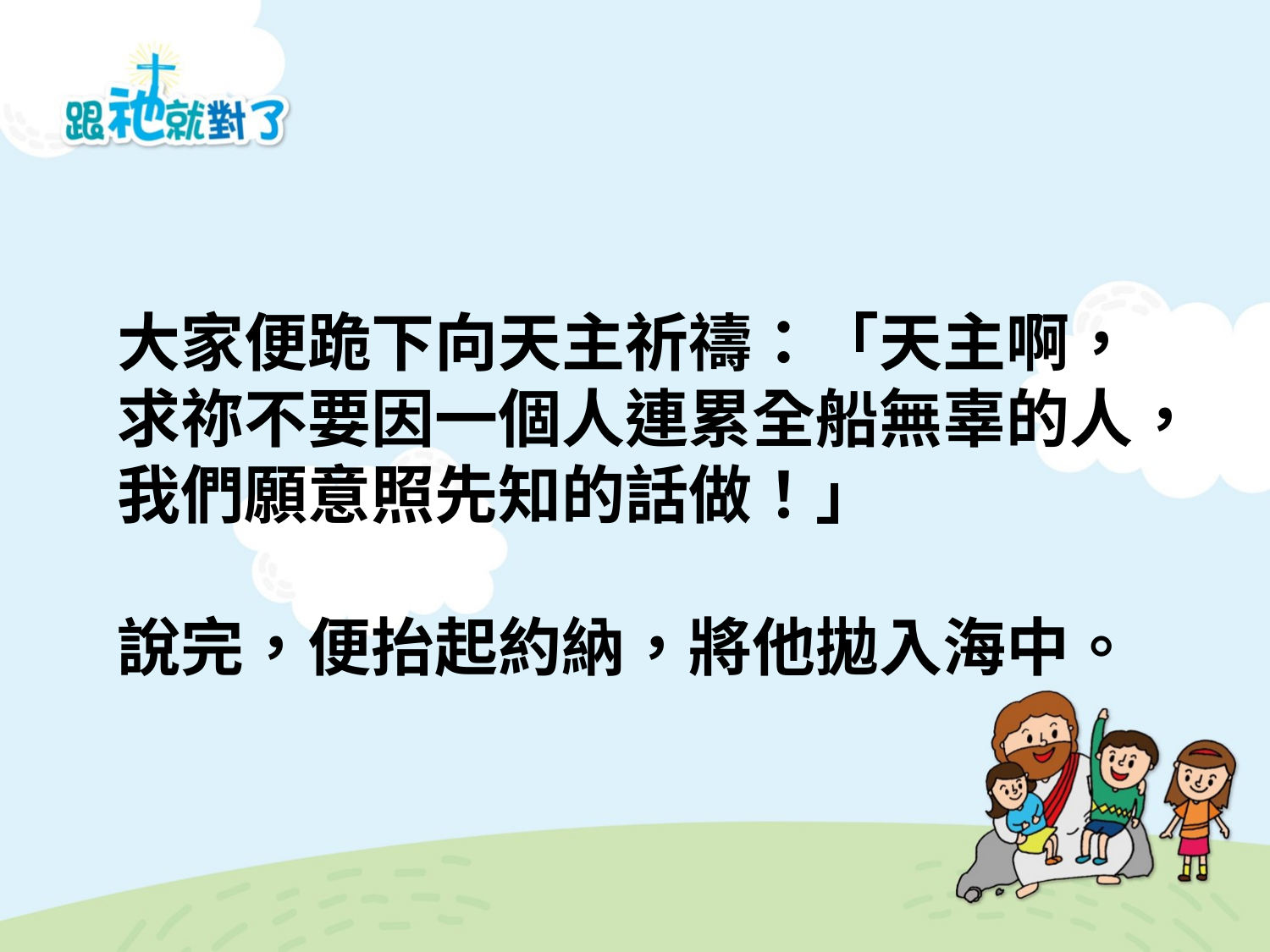

大家便跪下向天主祈禱：「天主啊，求祢不要因一個人連累全船無辜的人，我們願意照先知的話做！」

說完，便抬起約納，將他拋入海中。